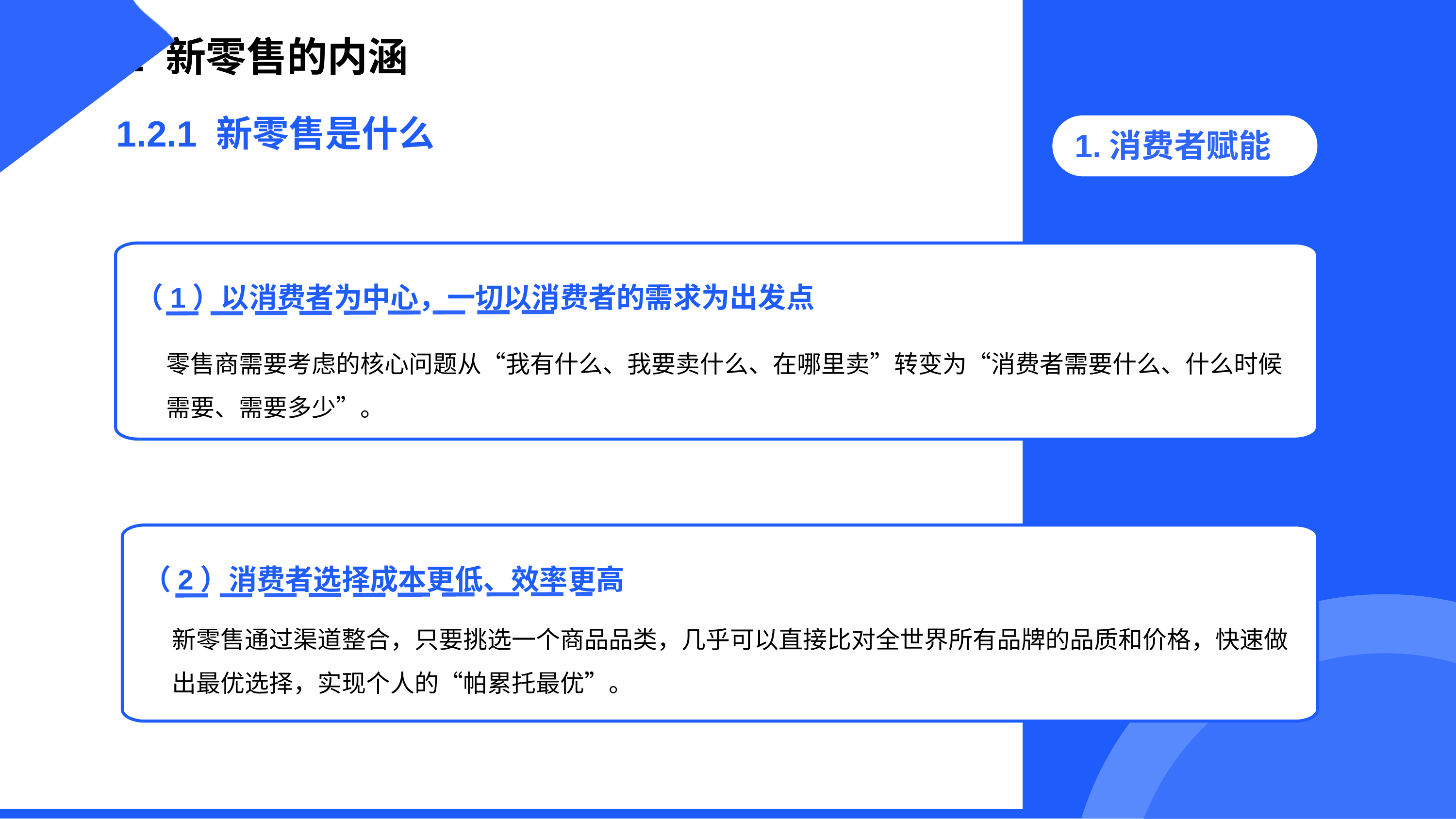

1.2 新零售的内涵
1.2.1 新零售是什么

1.消费者赋能

（1）以消费者为中心，一切以消费者的需求为出发点

零售商需要考虑的核心问题从“我有什么、我要卖什么、在哪里卖”转变为“消费者需要什么、什么时候需要、需要多少”。

（2）消费者选择成本更低、效率更高

新零售通过渠道整合，只要挑选一个商品品类，几乎可以直接比对全世界所有品牌的品质和价格，快速做出最优选择，实现个人的“帕累托最优”。